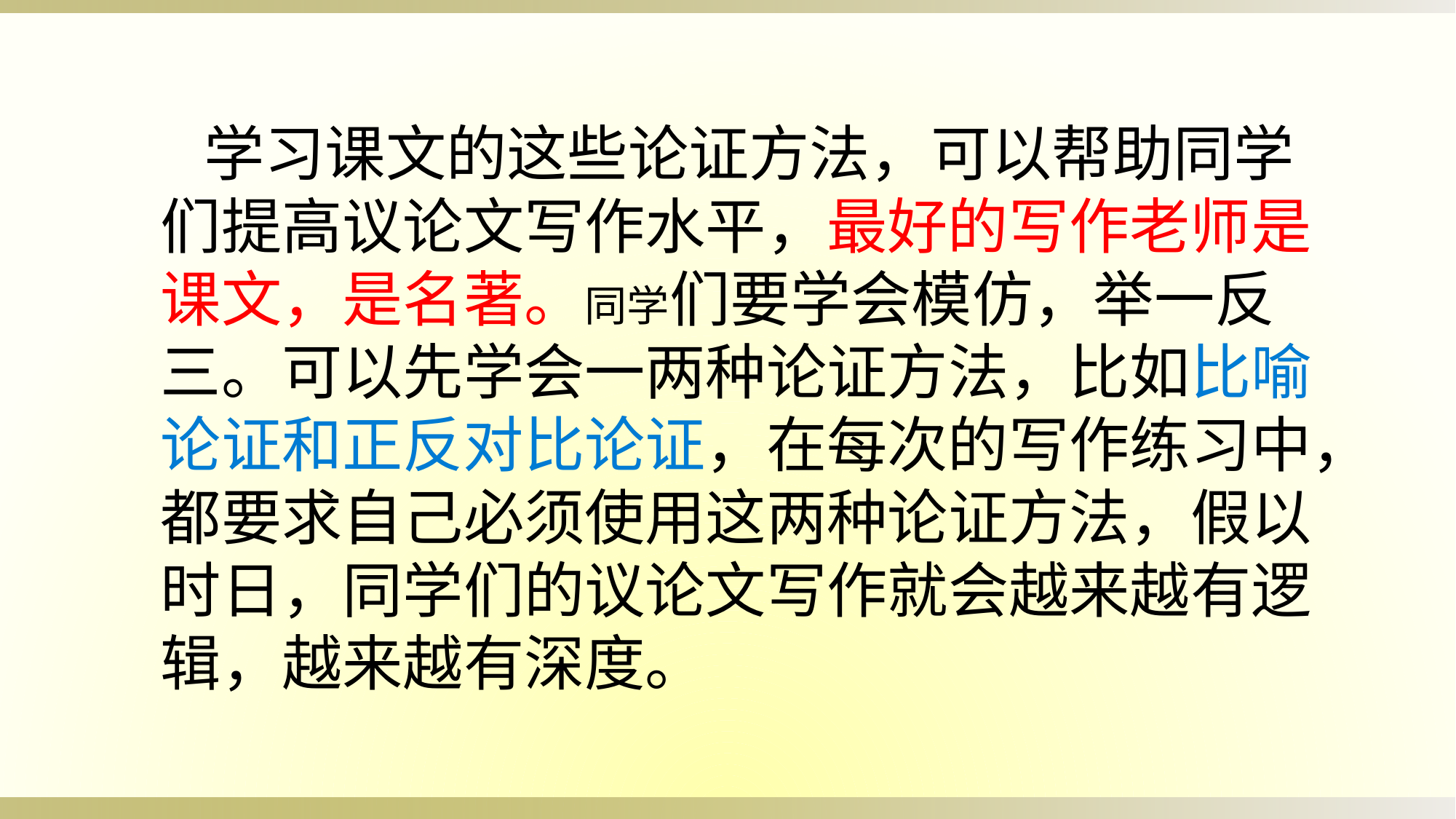

学习课文的这些论证方法，可以帮助同学们提高议论文写作水平，最好的写作老师是课文，是名著。同学们要学会模仿，举一反三。可以先学会一两种论证方法，比如比喻论证和正反对比论证，在每次的写作练习中，都要求自己必须使用这两种论证方法，假以时日，同学们的议论文写作就会越来越有逻辑，越来越有深度。